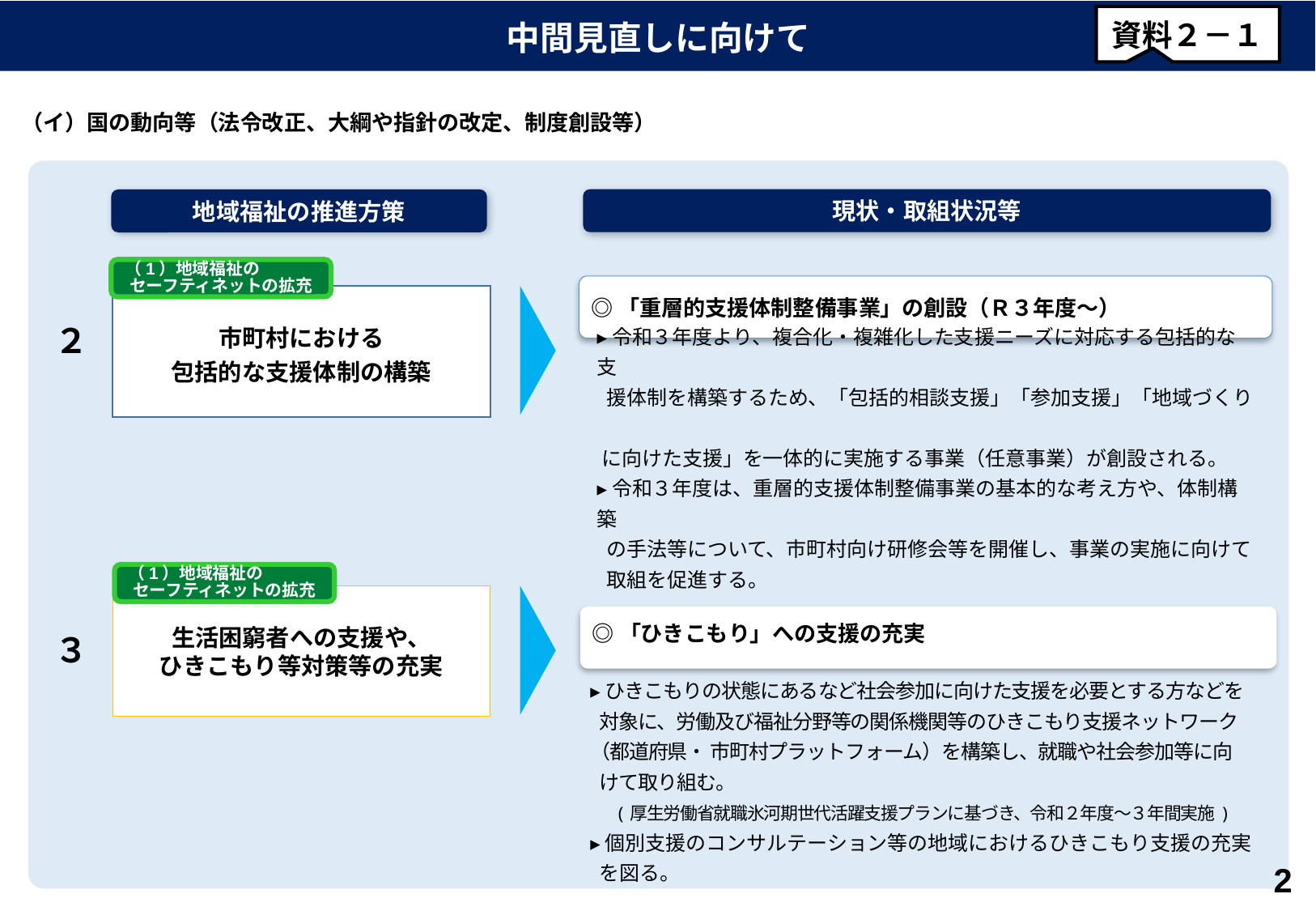

中間見直しに向けて
資料２－１
（イ）国の動向等（法令改正、大綱や指針の改定、制度創設等）

現状・取組状況等
地域福祉の推進方策
（1）地域福祉の
セーフティネットの拡充
◎「重層的支援体制整備事業」の創設（Ｒ３年度～）
市町村における
包括的な支援体制の構築
２

▸令和３年度より、複合化・複雑化した支援ニーズに対応する包括的な支
 援体制を構築するため、「包括的相談支援」「参加支援」「地域づくり
 に向けた支援」を一体的に実施する事業（任意事業）が創設される。
▸令和３年度は、重層的支援体制整備事業の基本的な考え方や、体制構築
 の手法等について、市町村向け研修会等を開催し、事業の実施に向けて
 取組を促進する。
（1）地域福祉の
セーフティネットの拡充
生活困窮者への支援や、
ひきこもり等対策等の充実
３
◎「ひきこもり」への支援の充実

▸ひきこもりの状態にあるなど社会参加に向けた支援を必要とする方などを
 対象に、労働及び福祉分野等の関係機関等のひきこもり支援ネットワーク（都道府県・ 市町村プラットフォーム）を構築し、就職や社会参加等に向
 けて取り組む。
　(厚生労働省就職氷河期世代活躍支援プランに基づき、令和２年度～３年間実施)
▸個別支援のコンサルテーション等の地域におけるひきこもり支援の充実
 を図る。
2